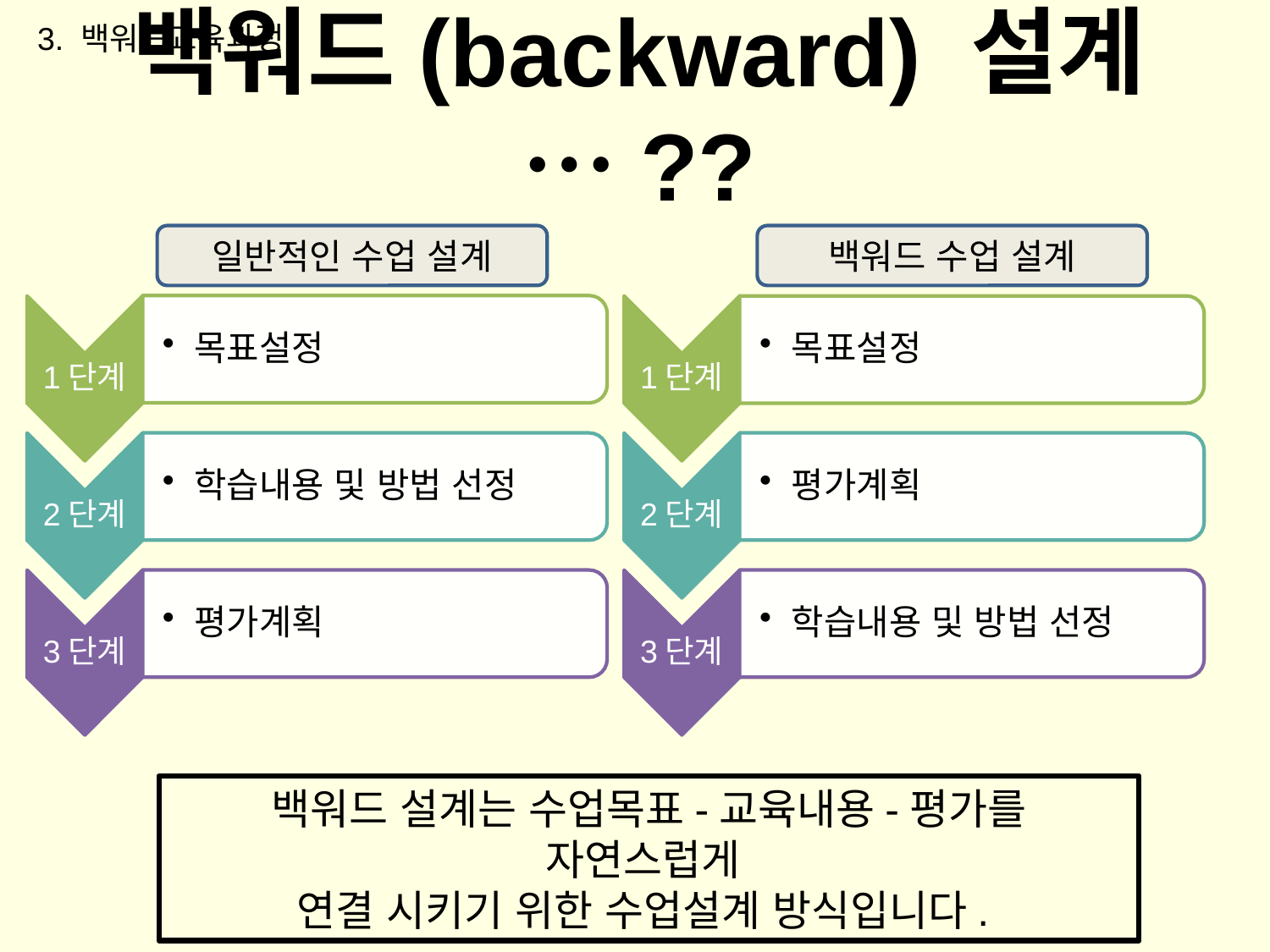

3. 백워드교육과정

백워드(backward) 설계…??
일반적인 수업 설계
백워드 수업 설계
1단계
목표설정
2단계
학습내용 및 방법 선정
3단계
평가계획
1단계
목표설정
2단계
평가계획
3단계
학습내용 및 방법 선정
백워드 설계는 수업목표-교육내용-평가를 자연스럽게
연결 시키기 위한 수업설계 방식입니다.